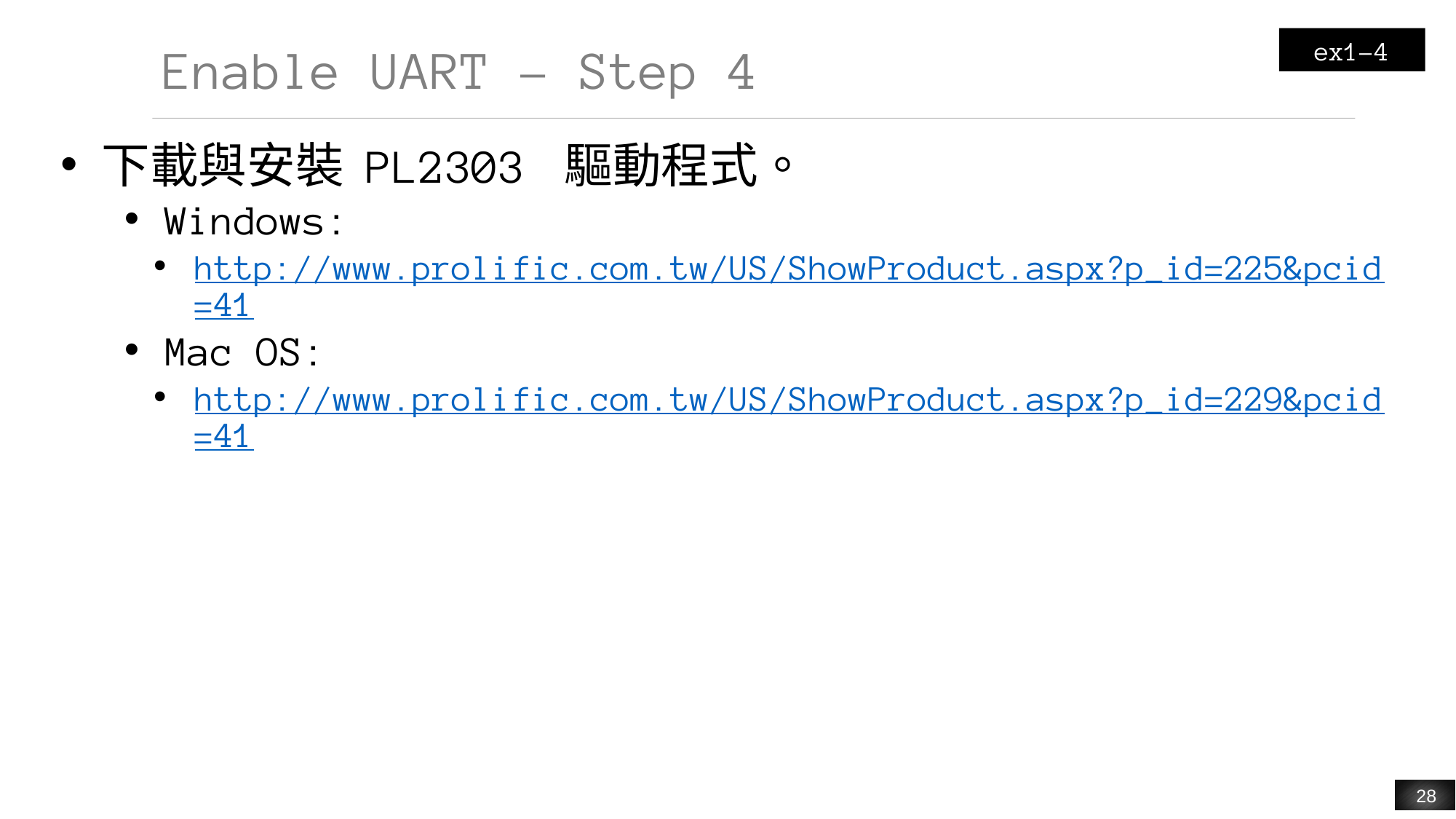

ex1-4
# Enable UART – Step 4
下載與安裝 PL2303 驅動程式。
Windows:
http://www.prolific.com.tw/US/ShowProduct.aspx?p_id=225&pcid=41
Mac OS:
http://www.prolific.com.tw/US/ShowProduct.aspx?p_id=229&pcid=41